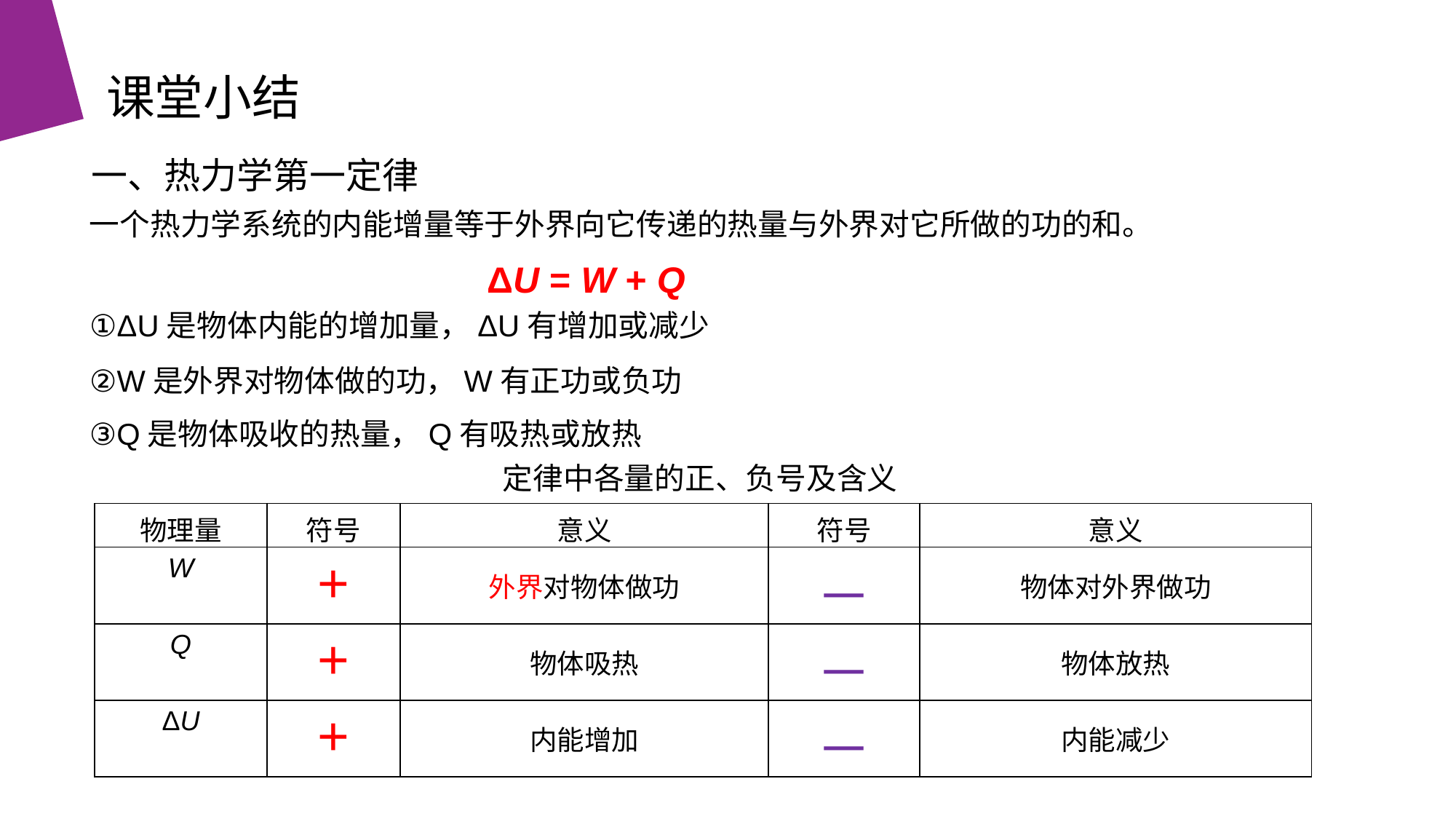

课堂小结
一、热力学第一定律
一个热力学系统的内能增量等于外界向它传递的热量与外界对它所做的功的和。
   ΔU = W + Q
①ΔU是物体内能的增加量，ΔU有增加或减少
②W是外界对物体做的功，W有正功或负功
③Q是物体吸收的热量，Q有吸热或放热
定律中各量的正、负号及含义
| 物理量 | 符号 | 意义 | 符号 | 意义 |
| --- | --- | --- | --- | --- |
| W | + | 外界对物体做功 | － | 物体对外界做功 |
| Q | + | 物体吸热 | － | 物体放热 |
| ΔU | + | 内能增加 | － | 内能减少 |